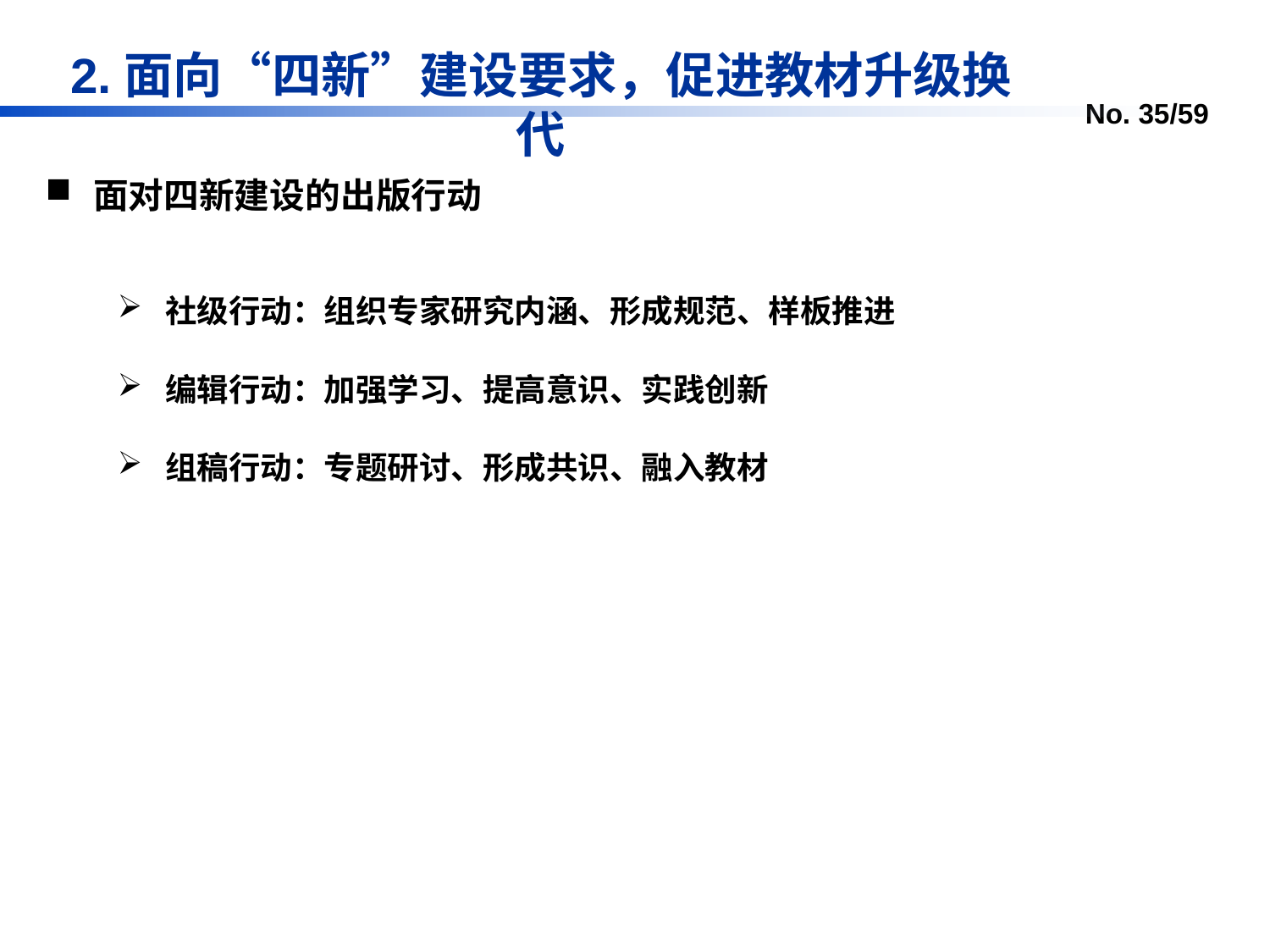

2.面向“四新”建设要求，促进教材升级换代
面对四新建设的出版行动
社级行动：组织专家研究内涵、形成规范、样板推进
编辑行动：加强学习、提高意识、实践创新
组稿行动：专题研讨、形成共识、融入教材